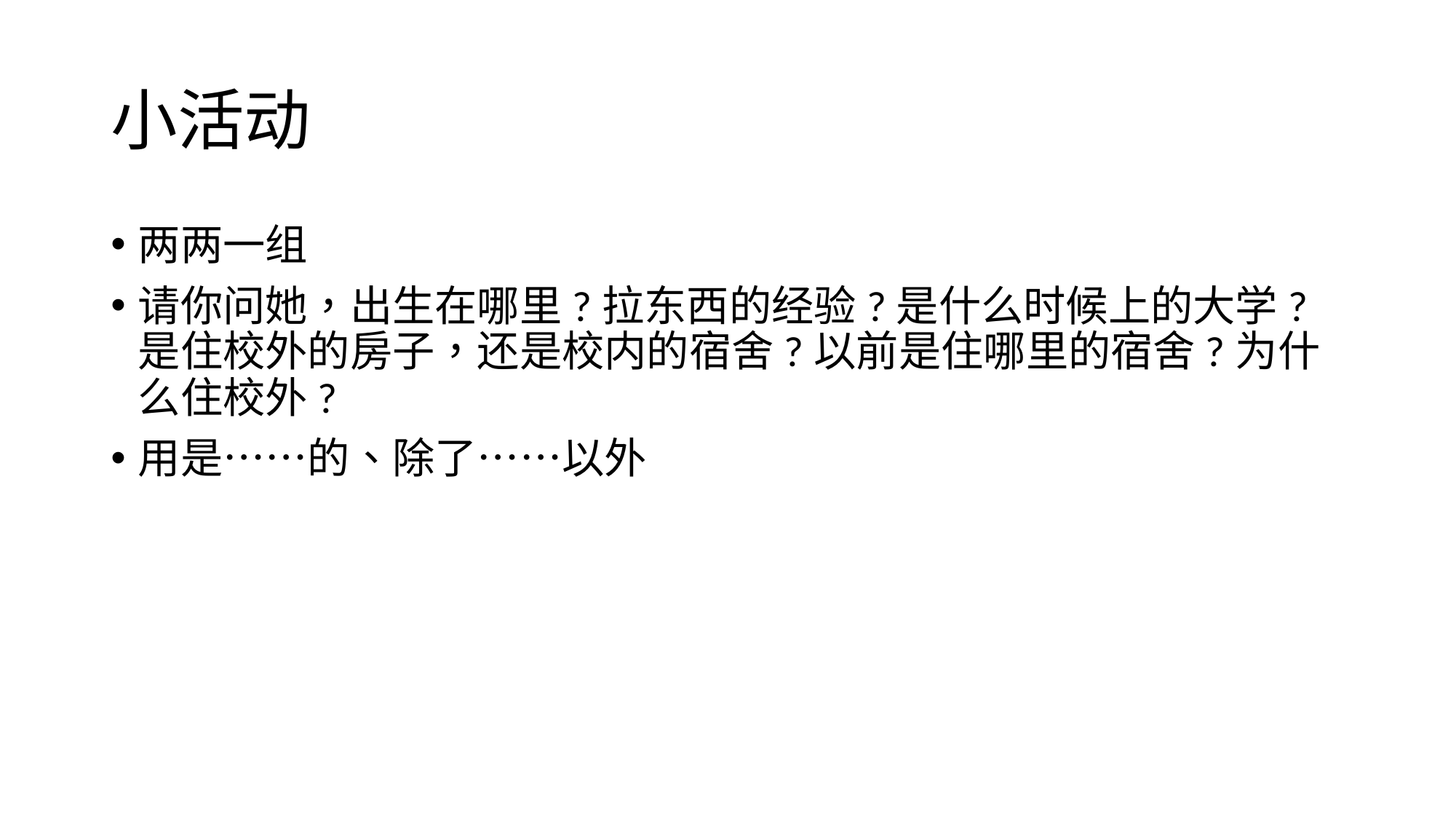

# 小活动
两两一组
请你问她，出生在哪里?拉东西的经验?是什么时候上的大学?是住校外的房子，还是校内的宿舍?以前是住哪里的宿舍?为什么住校外?
用是……的、除了……以外